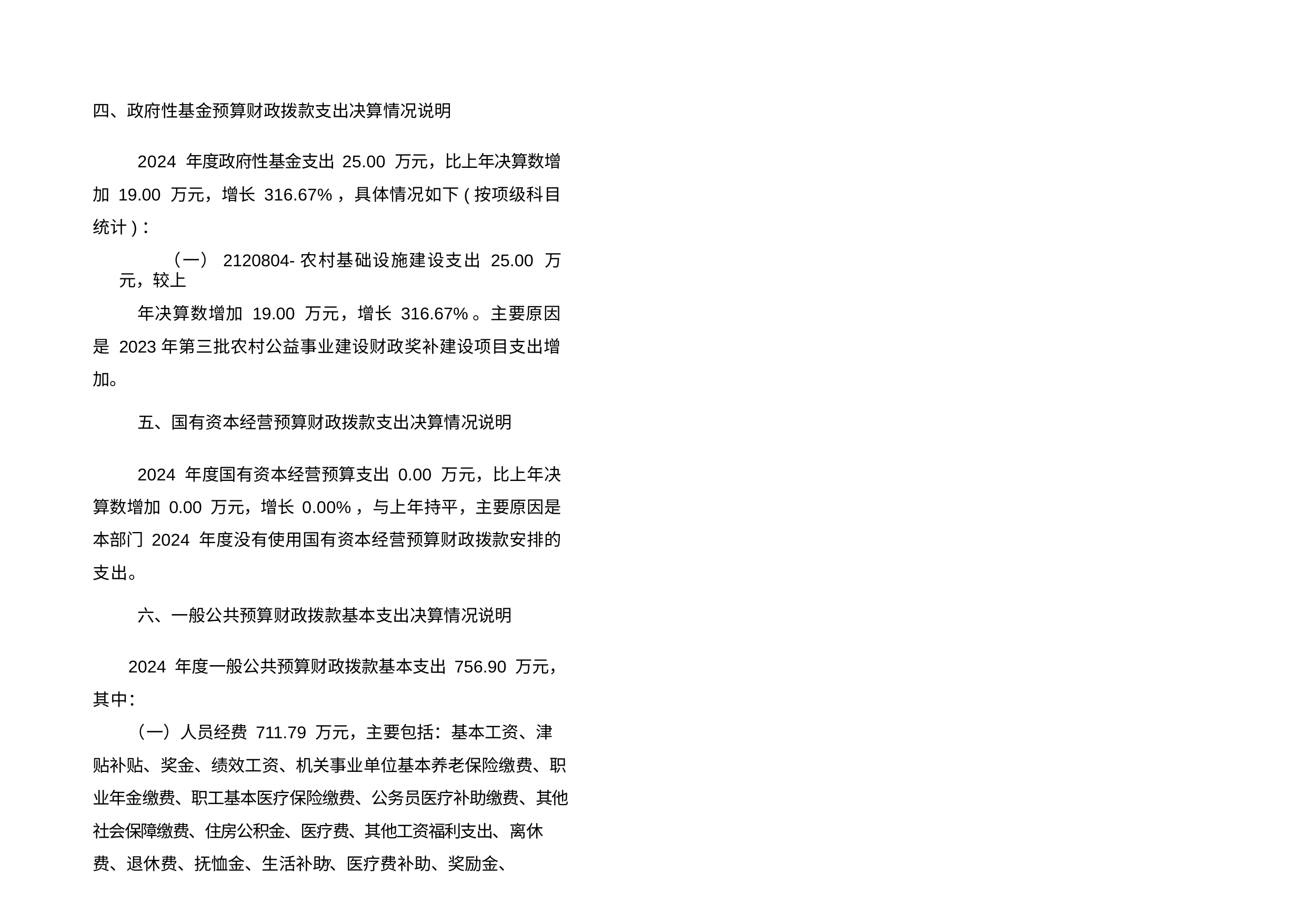

四、政府性基金预算财政拨款支出决算情况说明
2024 年度政府性基金支出 25.00 万元，比上年决算数增加 19.00 万元，增长 316.67%，具体情况如下(按项级科目统计)：
（一）2120804-农村基础设施建设支出 25.00 万元，较上
年决算数增加 19.00 万元，增长 316.67%。主要原因是 2023年第三批农村公益事业建设财政奖补建设项目支出增加。

五、国有资本经营预算财政拨款支出决算情况说明
2024 年度国有资本经营预算支出 0.00 万元，比上年决算数增加 0.00 万元，增长 0.00%，与上年持平，主要原因是本部门 2024 年度没有使用国有资本经营预算财政拨款安排的支出。

六、一般公共预算财政拨款基本支出决算情况说明
2024 年度一般公共预算财政拨款基本支出 756.90 万元，其中：
（一）人员经费 711.79 万元，主要包括：基本工资、津贴补贴、奖金、绩效工资、机关事业单位基本养老保险缴费、职业年金缴费、职工基本医疗保险缴费、公务员医疗补助缴费、其他社会保障缴费、住房公积金、医疗费、其他工资福利支出、离休费、退休费、抚恤金、生活补助、医疗费补助、奖励金、
27